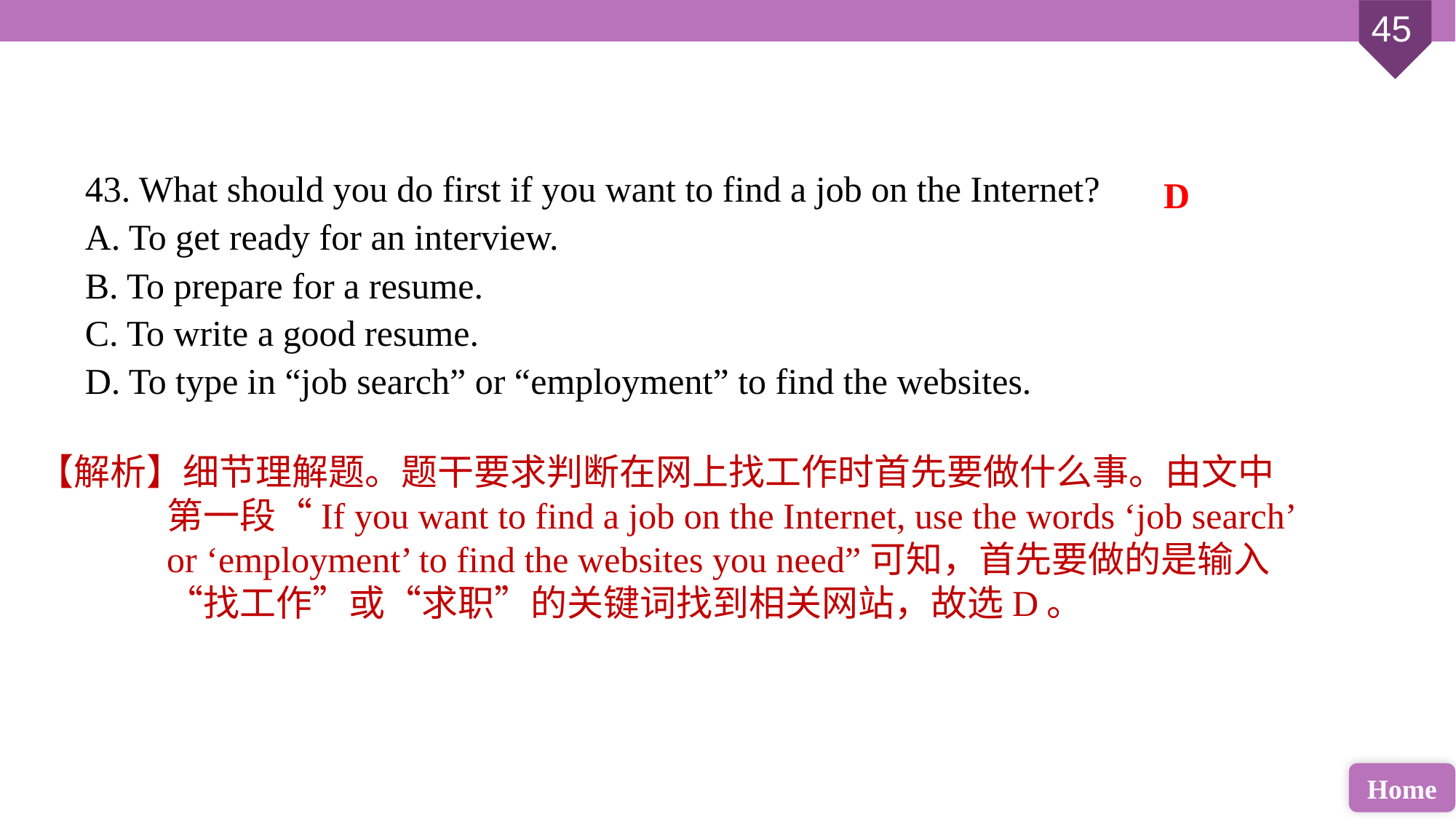

43. What should you do first if you want to find a job on the Internet?
A. To get ready for an interview.
B. To prepare for a resume.
C. To write a good resume.
D. To type in “job search” or “employment” to find the websites.
D
【解析】细节理解题。题干要求判断在网上找工作时首先要做什么事。由文中第一段“If you want to find a job on the Internet, use the words ‘job search’ or ‘employment’ to find the websites you need”可知，首先要做的是输入“找工作”或“求职”的关键词找到相关网站，故选D。